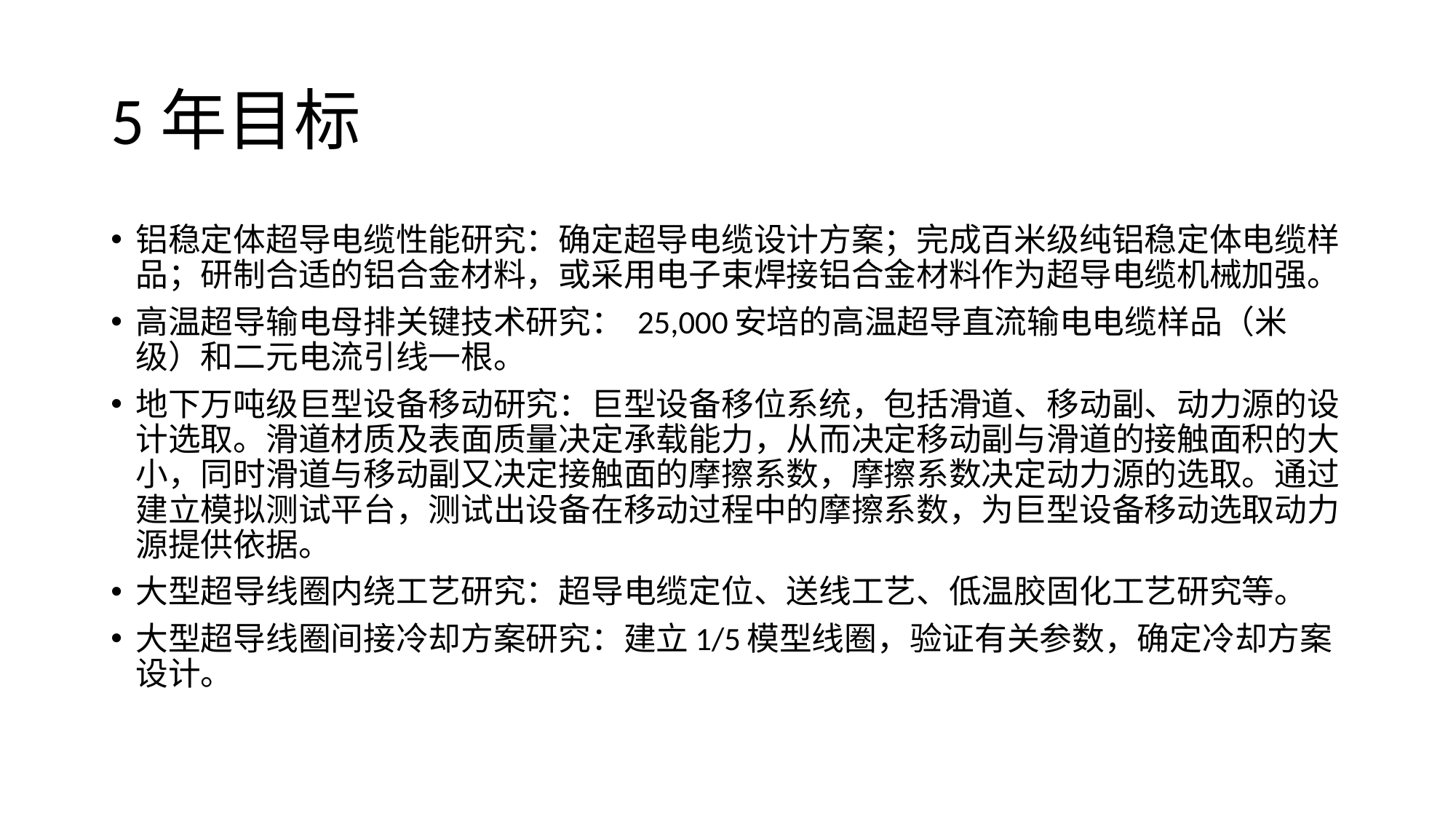

# 5年目标
铝稳定体超导电缆性能研究：确定超导电缆设计方案；完成百米级纯铝稳定体电缆样品；研制合适的铝合金材料，或采用电子束焊接铝合金材料作为超导电缆机械加强。
高温超导输电母排关键技术研究： 25,000安培的高温超导直流输电电缆样品（米级）和二元电流引线一根。
地下万吨级巨型设备移动研究：巨型设备移位系统，包括滑道、移动副、动力源的设计选取。滑道材质及表面质量决定承载能力，从而决定移动副与滑道的接触面积的大小，同时滑道与移动副又决定接触面的摩擦系数，摩擦系数决定动力源的选取。通过建立模拟测试平台，测试出设备在移动过程中的摩擦系数，为巨型设备移动选取动力源提供依据。
大型超导线圈内绕工艺研究：超导电缆定位、送线工艺、低温胶固化工艺研究等。
大型超导线圈间接冷却方案研究：建立1/5模型线圈，验证有关参数，确定冷却方案设计。